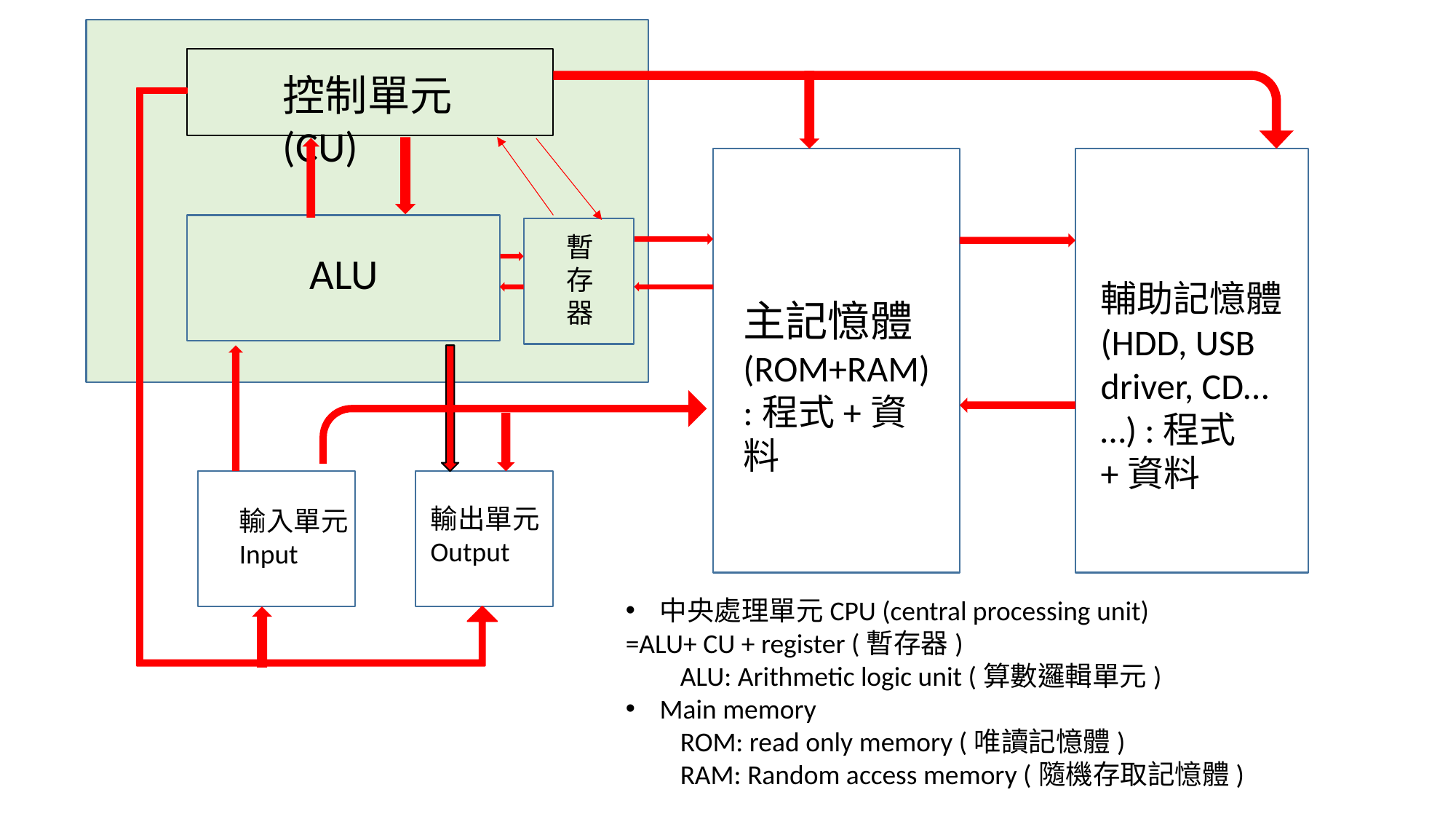

控制單元(CU)

暫
存
器

ALU

輔助記憶體
(HDD, USB
driver, CD…
…) :程式+資料

主記憶體
(ROM+RAM):程式+資料

輸出單元
Output
輸入單元
Input
中央處理單元CPU (central processing unit)
=ALU+ CU + register (暫存器)
ALU: Arithmetic logic unit (算數邏輯單元)
Main memory
ROM: read only memory (唯讀記憶體)
RAM: Random access memory (隨機存取記憶體)